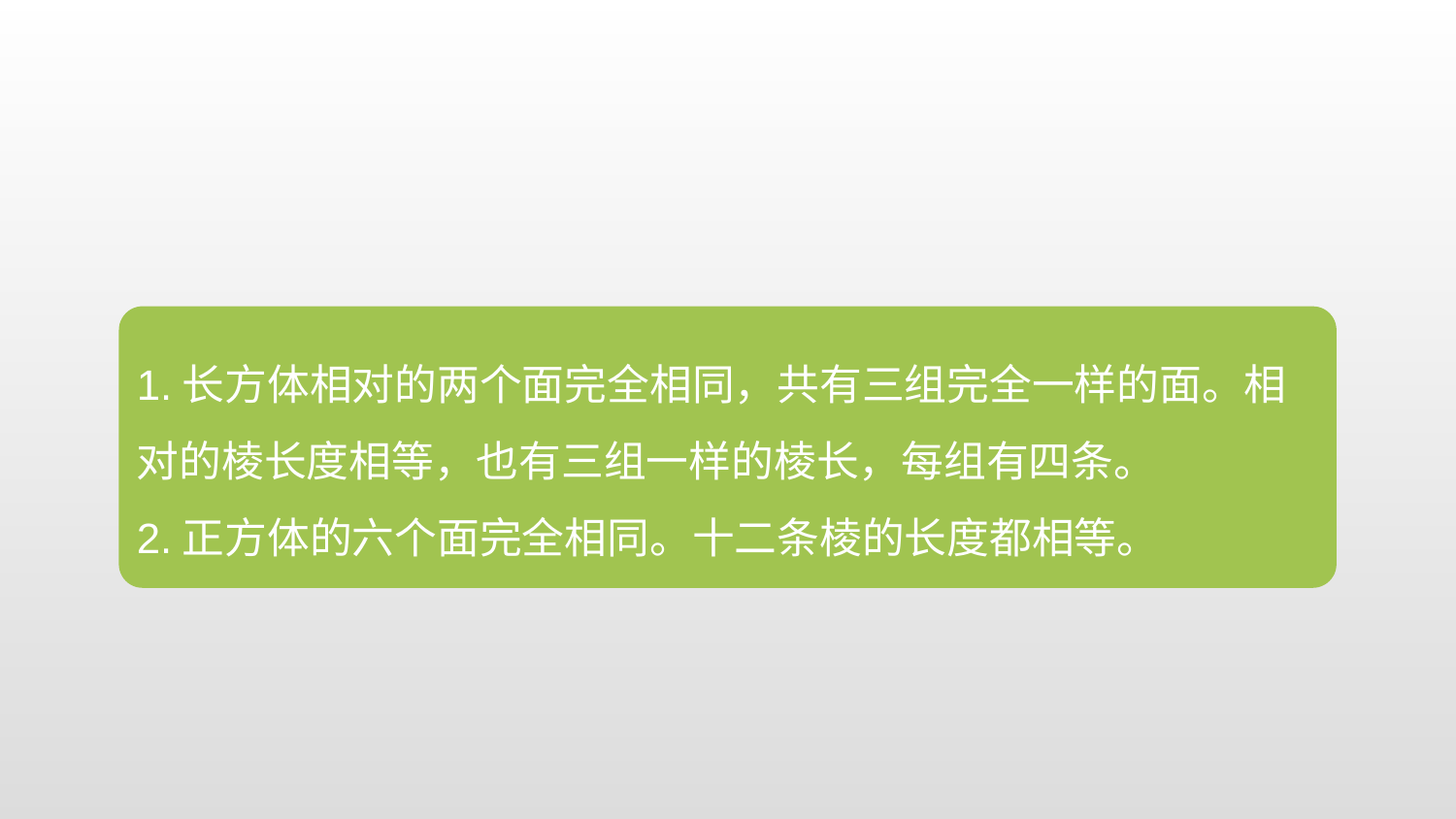

1.长方体相对的两个面完全相同，共有三组完全一样的面。相对的棱长度相等，也有三组一样的棱长，每组有四条。
2.正方体的六个面完全相同。十二条棱的长度都相等。